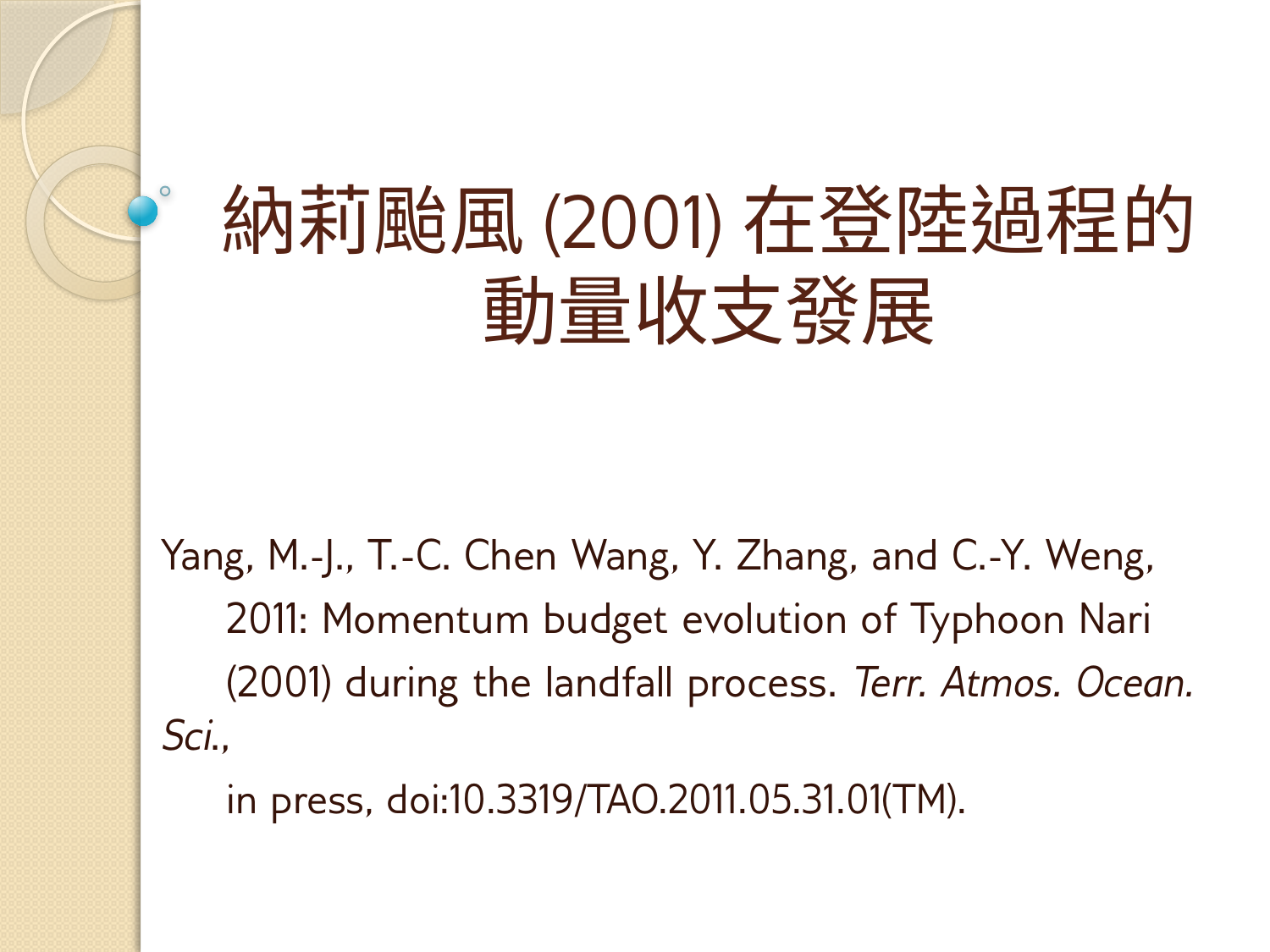

# 納莉颱風(2001)在登陸過程的動量收支發展
Yang, M.-J., T.-C. Chen Wang, Y. Zhang, and C.-Y. Weng,
     2011: Momentum budget evolution of Typhoon Nari
     (2001) during the landfall process. Terr. Atmos. Ocean. Sci.,
     in press, doi:10.3319/TAO.2011.05.31.01(TM).